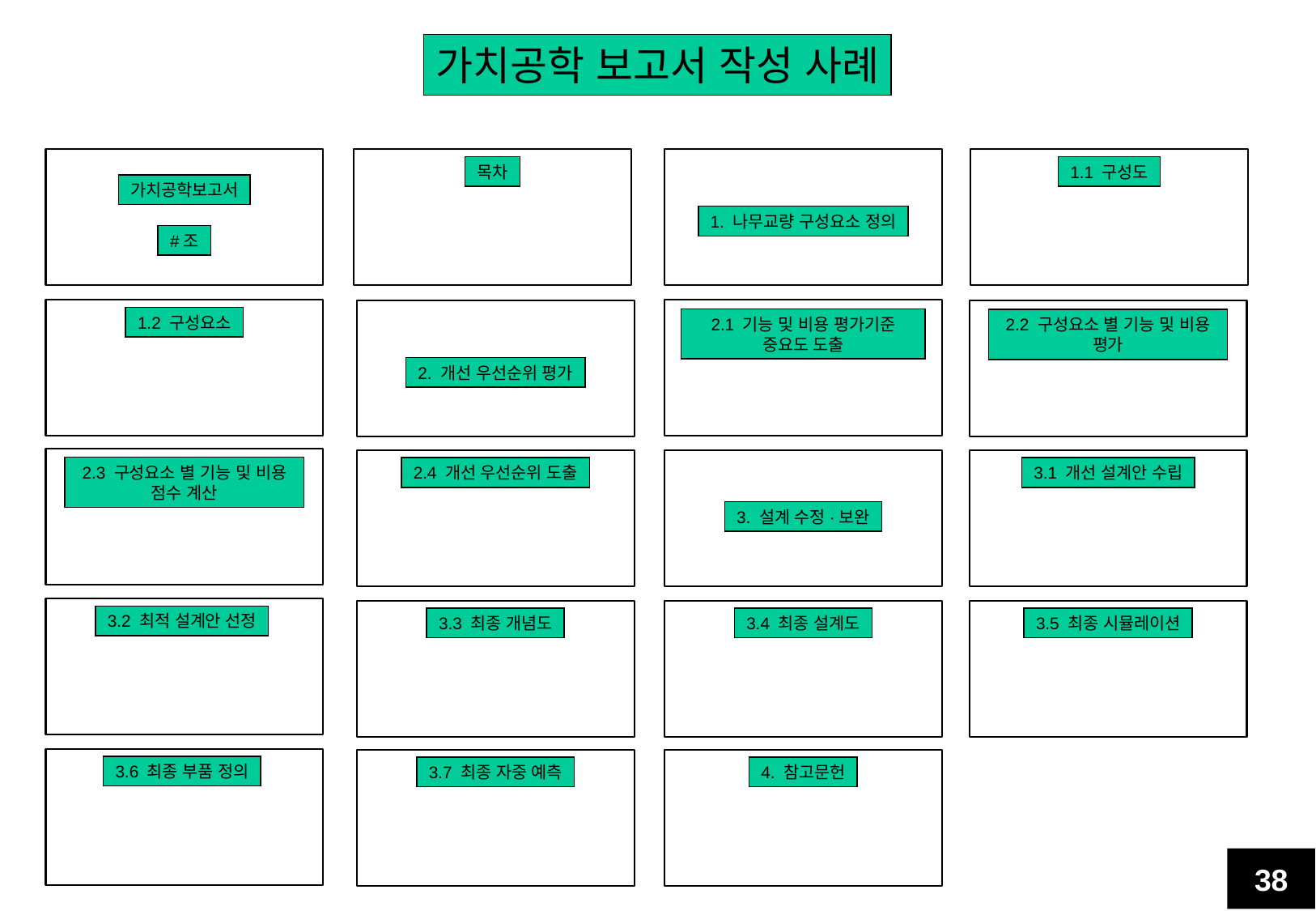

가치공학 보고서 작성 사례

목차
1.1 구성도
가치공학보고서
1. 나무교량 구성요소 정의
#조

1.2 구성요소
2.1 기능 및 비용 평가기준 중요도 도출
2.2 구성요소 별 기능 및 비용 평가
2. 개선 우선순위 평가

2.3 구성요소 별 기능 및 비용 점수 계산
3.1 개선 설계안 수립
2.4 개선 우선순위 도출
3. 설계 수정·보완

3.2 최적 설계안 선정
3.5 최종 시뮬레이션
3.3 최종 개념도
3.4 최종 설계도

3.6 최종 부품 정의
3.7 최종 자중 예측
4. 참고문헌
38